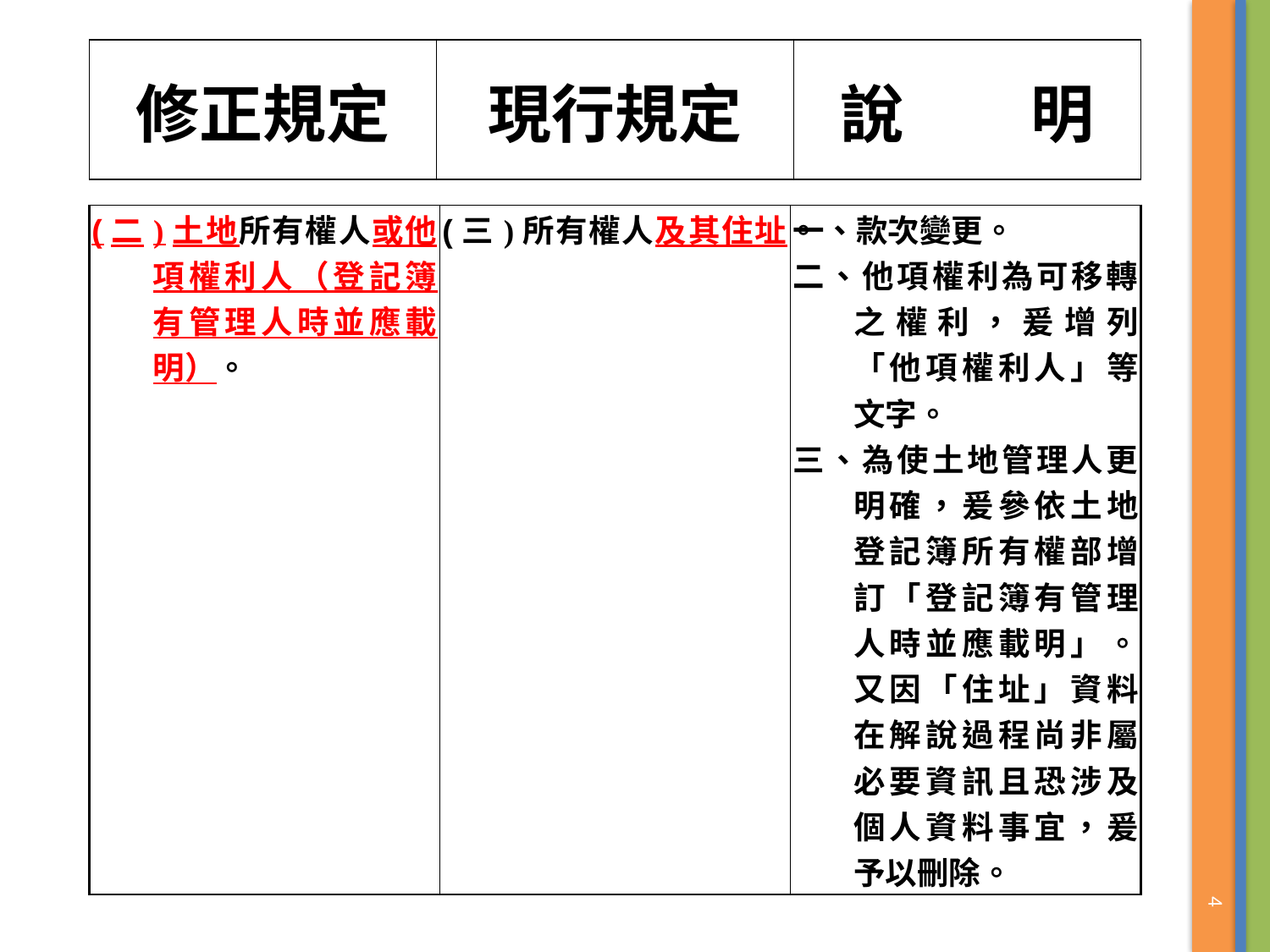

| 修正規定 | 現行規定 | 說　　明 |
| --- | --- | --- |
| (二)土地所有權人或他項權利人（登記簿有管理人時並應載明）。 | (三)所有權人及其住址。 | 一、款次變更。 二、他項權利為可移轉之權利，爰增列「他項權利人」等文字。 三、為使土地管理人更明確，爰參依土地登記簿所有權部增訂「登記簿有管理人時並應載明」。又因「住址」資料在解說過程尚非屬必要資訊且恐涉及個人資料事宜，爰予以刪除。 |
| --- | --- | --- |
4